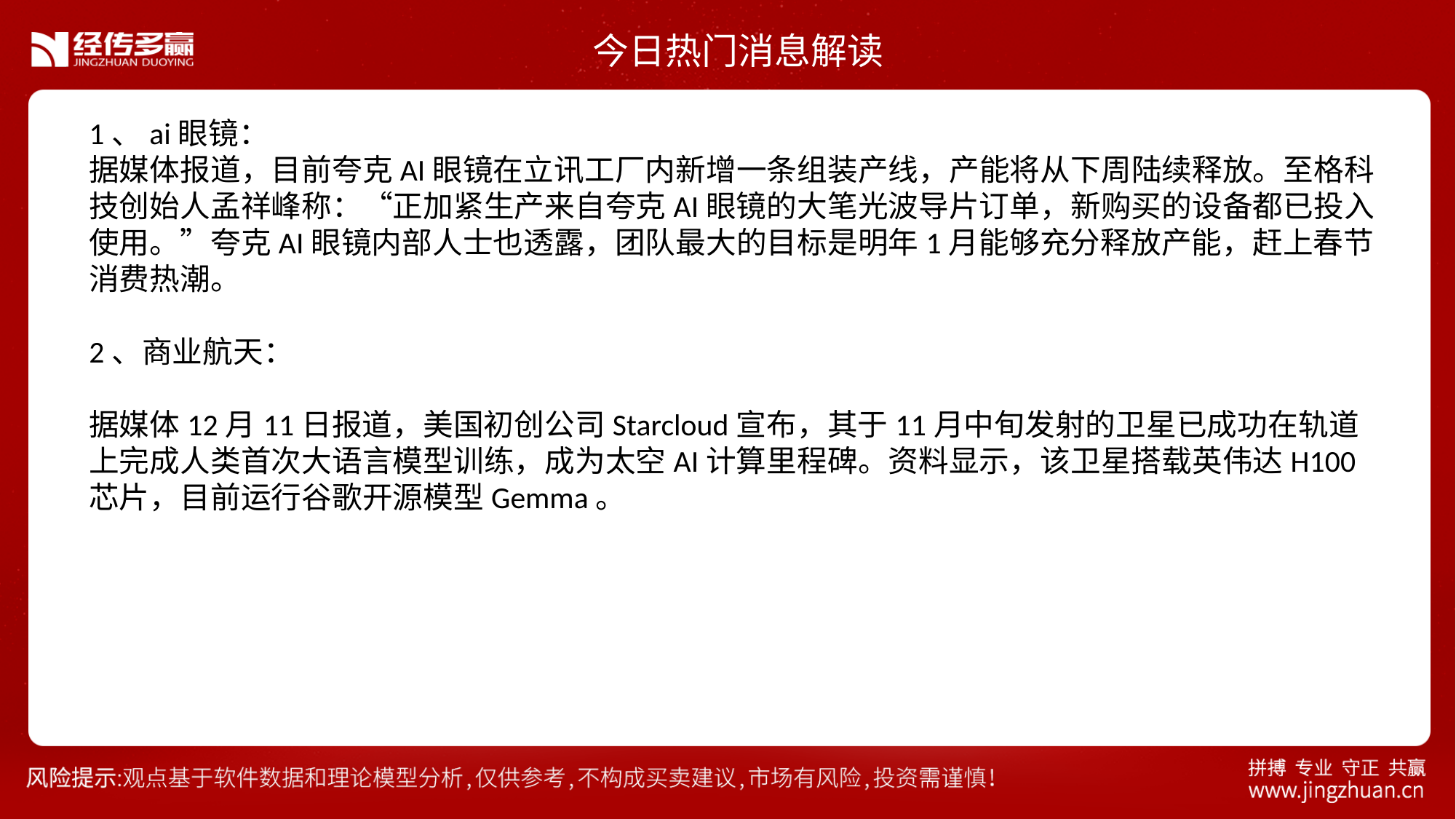

今日热门消息解读
1、ai眼镜：
据媒体报道，目前夸克AI眼镜在立讯工厂内新增一条组装产线，产能将从下周陆续释放。至格科技创始人孟祥峰称：“正加紧生产来自夸克AI眼镜的大笔光波导片订单，新购买的设备都已投入使用。”夸克AI眼镜内部人士也透露，团队最大的目标是明年1月能够充分释放产能，赶上春节消费热潮。

2、商业航天：

据媒体12月11日报道，美国初创公司Starcloud宣布，其于11月中旬发射的卫星已成功在轨道上完成人类首次大语言模型训练，成为太空AI计算里程碑。资料显示，该卫星搭载英伟达H100芯片，目前运行谷歌开源模型Gemma。